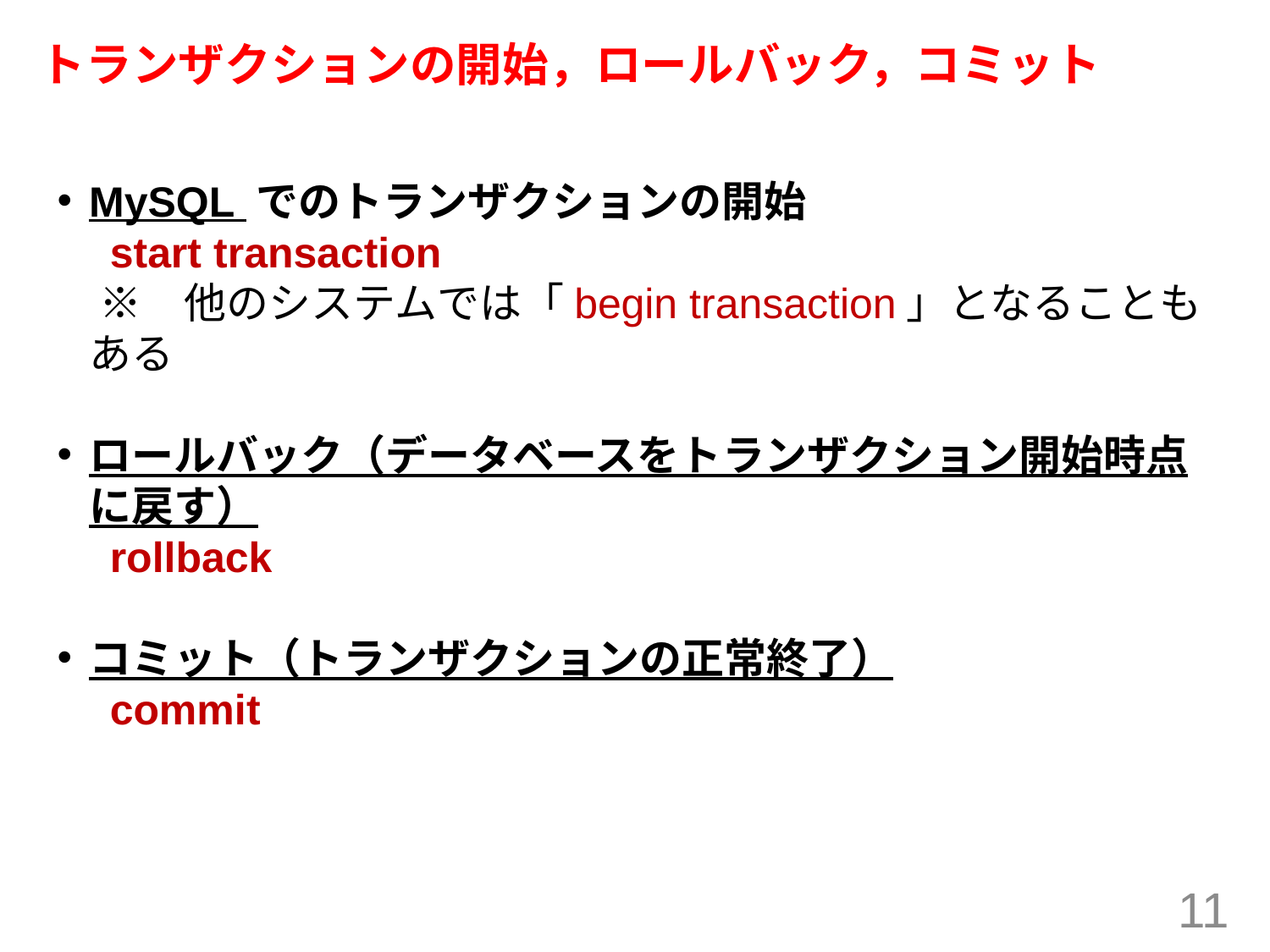

トランザクションの開始，ロールバック，コミット

MySQL でのトランザクションの開始
　start transaction
　※　他のシステムでは「begin transaction」となることもある

ロールバック（データベースをトランザクション開始時点に戻す）
　rollback

コミット（トランザクションの正常終了）
　commit

11